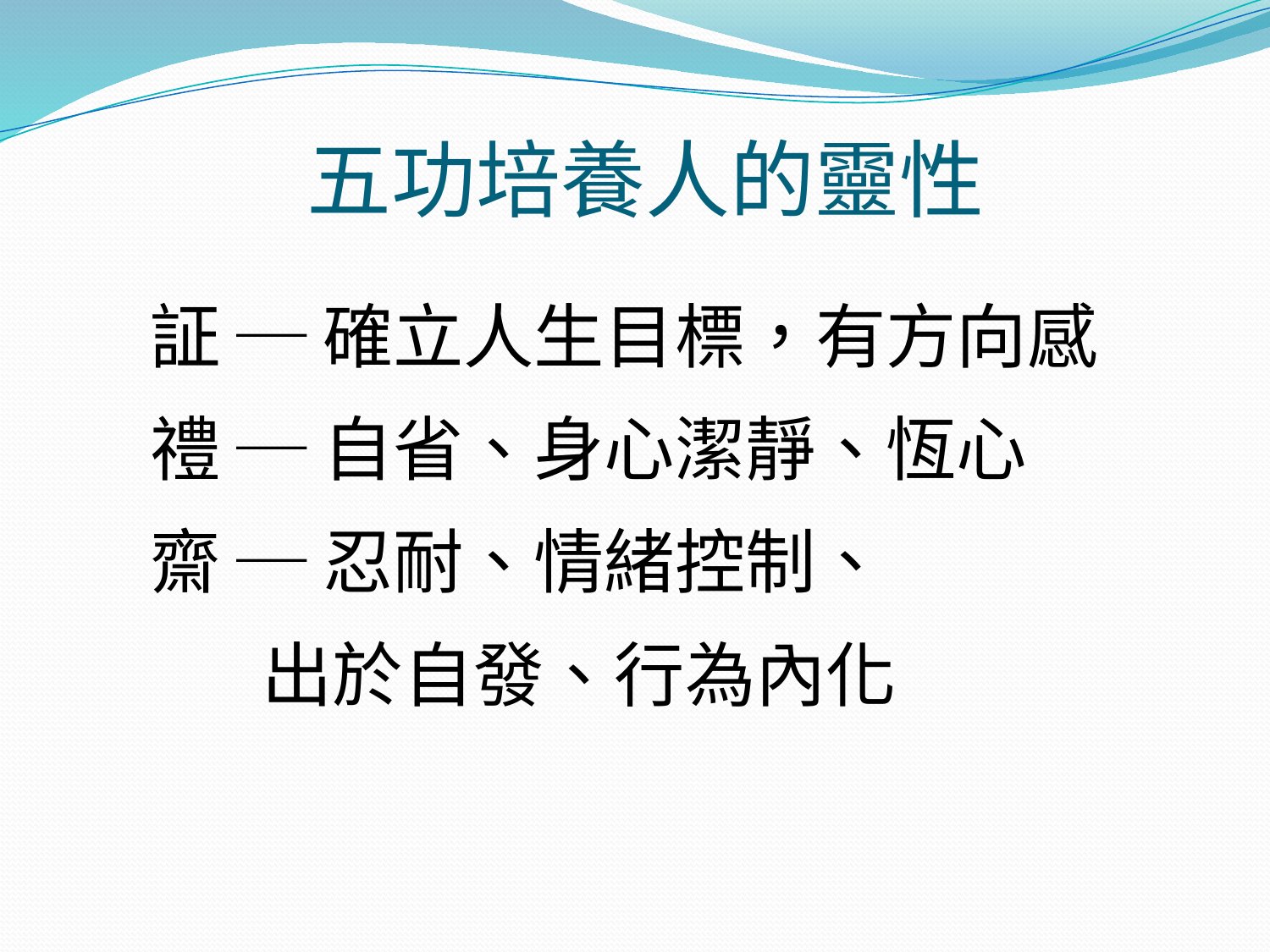

五功培養人的靈性
証 ─ 確立人生目標，有方向感
禮 ─ 自省、身心潔靜、恆心
齋 ─ 忍耐、情緒控制、
      出於自發、行為內化